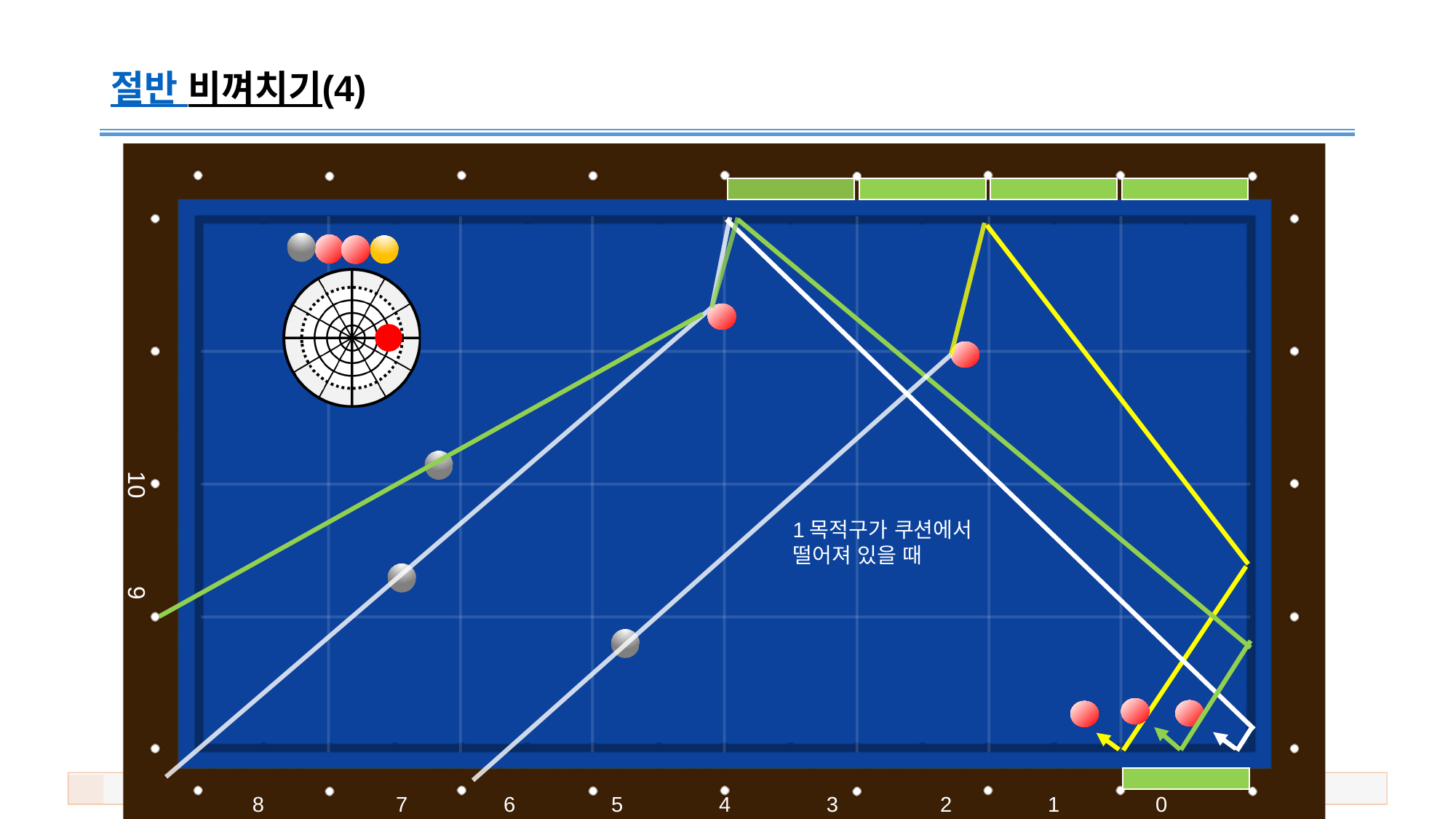

# 절반 비껴치기(4)

10             9
1목적구가 쿠션에서
떨어져 있을 때

8                      7                6                5                4                3                 2                1                0